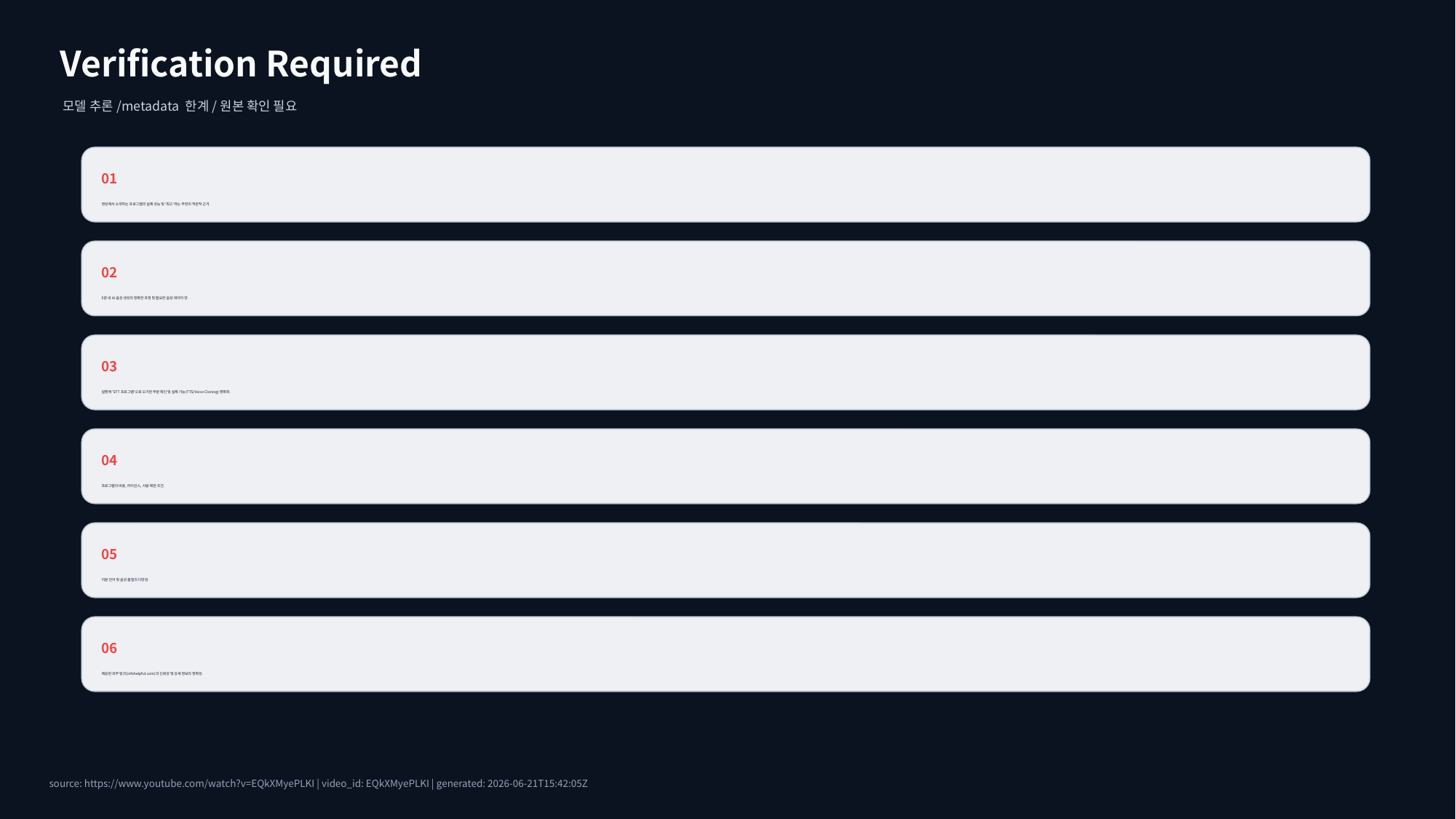

Verification Required
모델 추론/metadata 한계/원본 확인 필요

01
영상에서 소개하는 프로그램의 실제 성능 및 '최고'라는 주장의 객관적 근거.

02
5분 내 AI 음성 생성의 정확한 과정 및 필요한 음성 데이터 양.

03
설명에 'STT 프로그램'으로 오기된 부분 확인 및 실제 기능(TTS/Voice Cloning) 명확화.

04
프로그램의 비용, 라이선스, 사용 제한 조건.

05
지원 언어 및 음성 품질의 다양성.

06
제공된 외부 링크(infohelpful.com)의 신뢰성 및 상세 정보의 정확성.
source: https://www.youtube.com/watch?v=EQkXMyePLKI | video_id: EQkXMyePLKI | generated: 2026-06-21T15:42:05Z